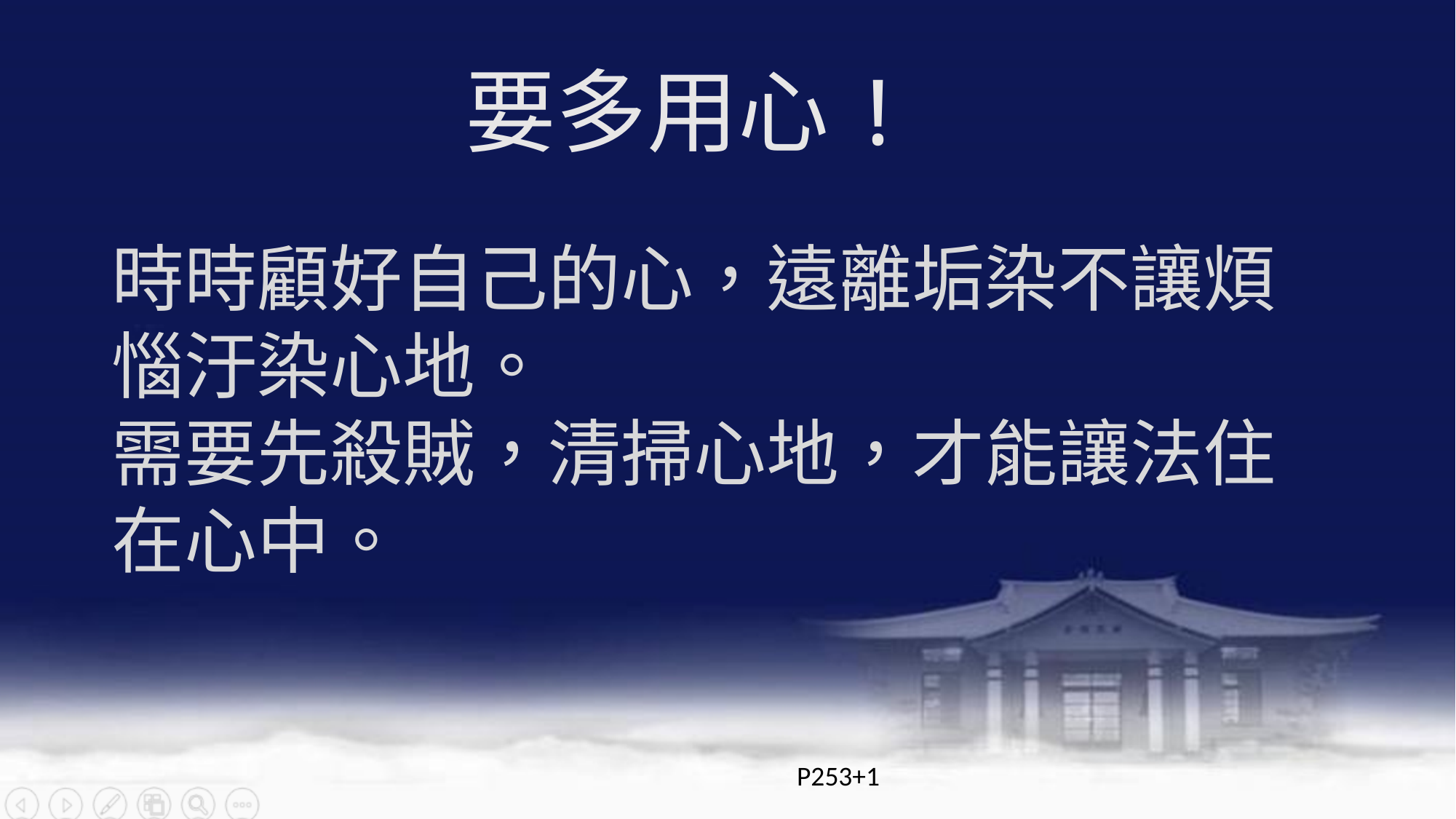

# 要多用心!
時時顧好自己的心，遠離垢染不讓煩惱汙染心地。
需要先殺賊，清掃心地，才能讓法住在心中。
P253+1